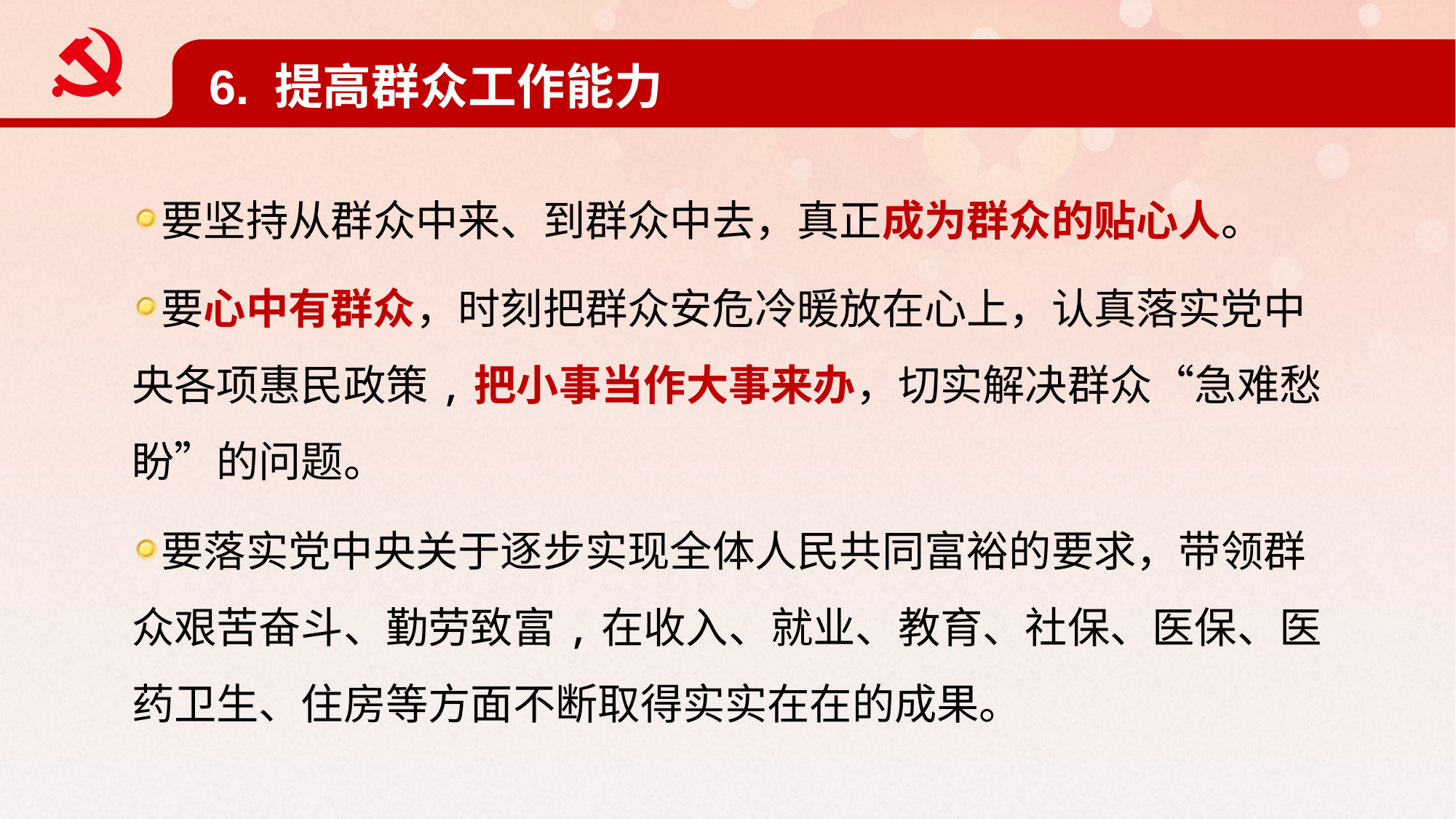

6. 提高群众工作能力

要坚持从群众中来、到群众中去，真正成为群众的贴心人。
要心中有群众，时刻把群众安危冷暖放在心上，认真落实党中央各项惠民政策,把小事当作大事来办，切实解决群众“急难愁盼”的问题。
要落实党中央关于逐步实现全体人民共同富裕的要求，带领群众艰苦奋斗、勤劳致富,在收入、就业、教育、社保、医保、医药卫生、住房等方面不断取得实实在在的成果。